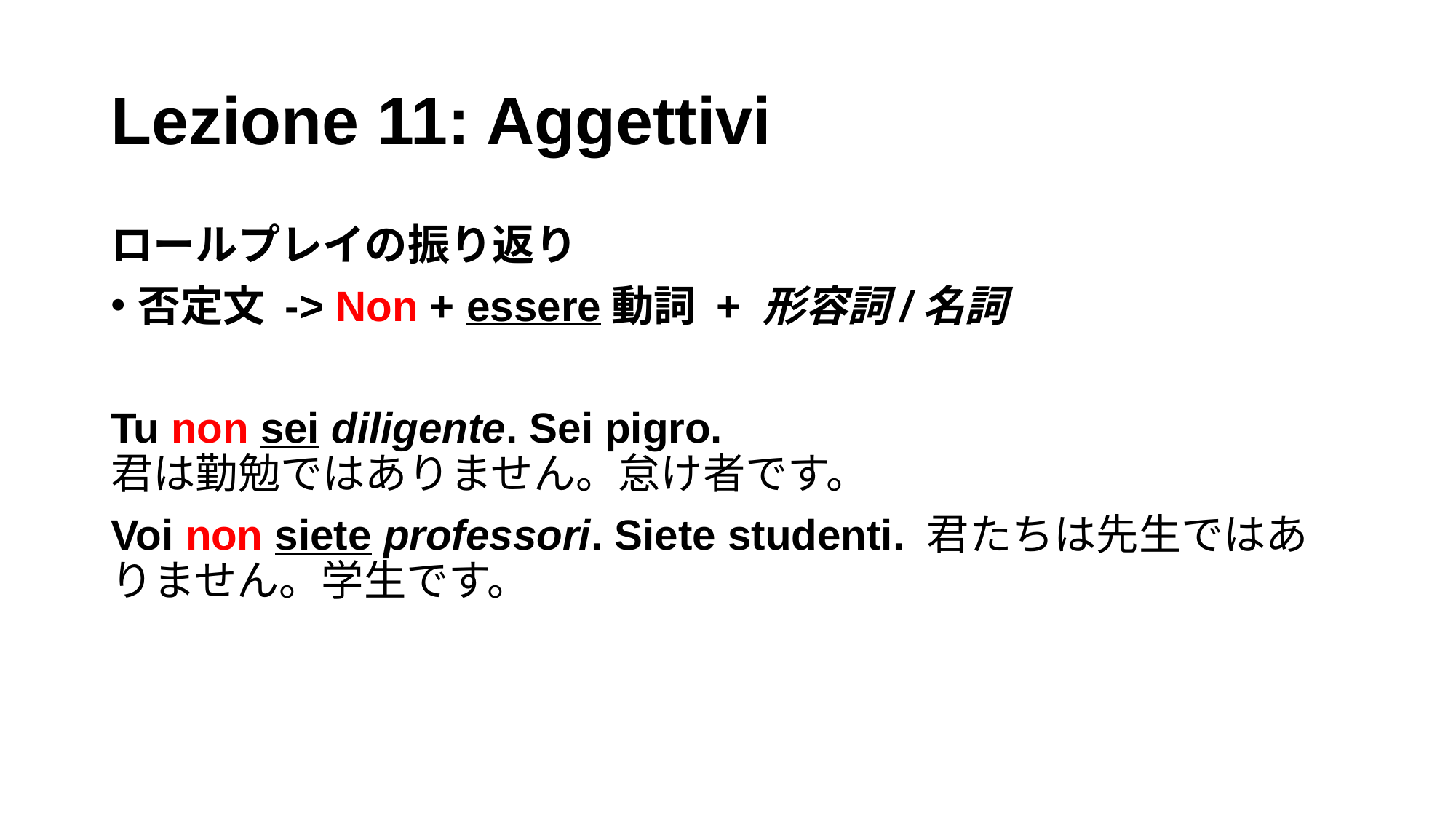

# Lezione 11: Aggettivi
ロールプレイの振り返り
否定文 -> Non + essere動詞 + 形容詞/名詞

Tu non sei diligente. Sei pigro.
君は勤勉ではありません。怠け者です。
Voi non siete professori. Siete studenti. 君たちは先生ではありません。学生です。